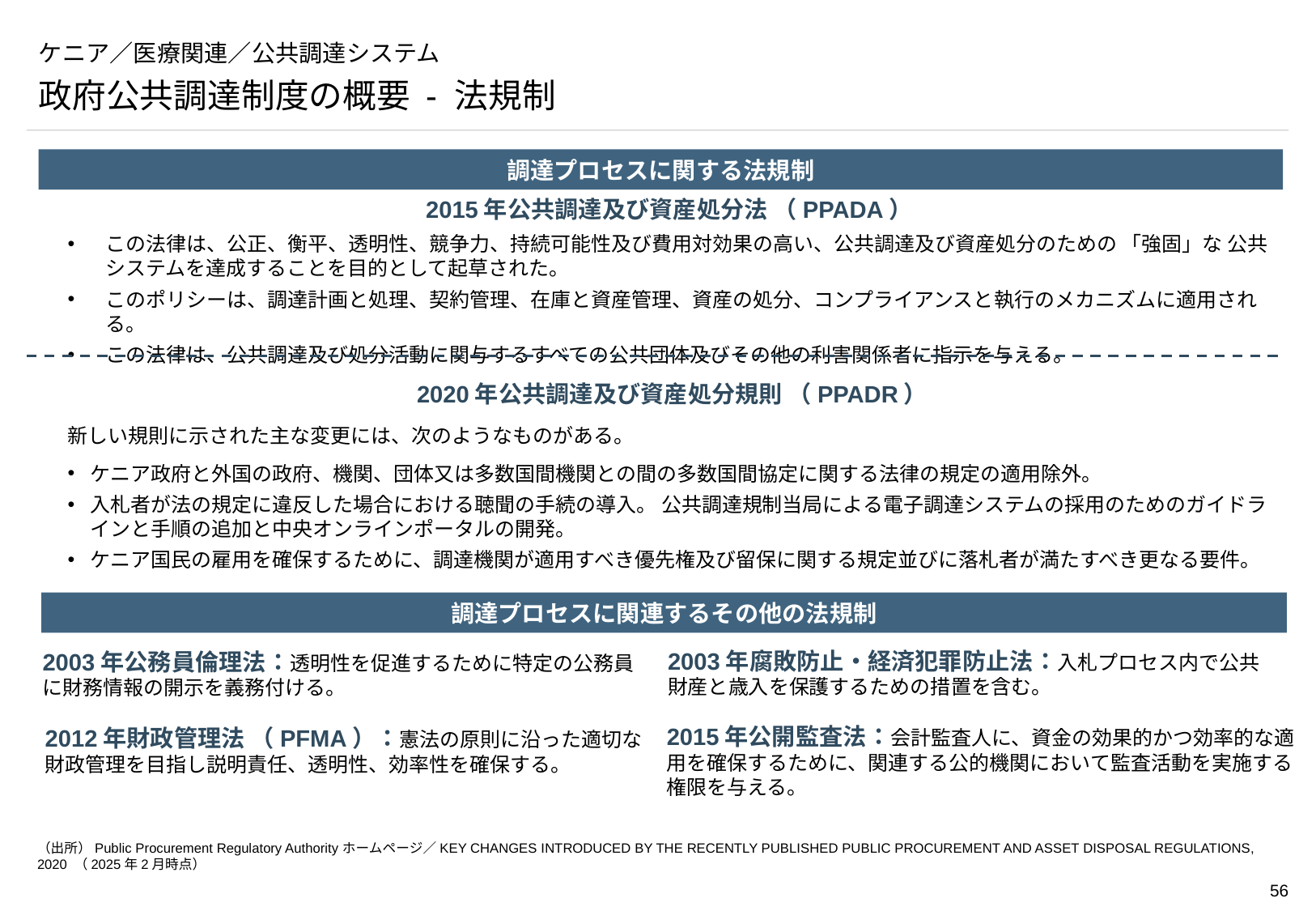

# ケニア／医療関連／公共調達システム
政府公共調達制度の概要 - 法規制
調達プロセスに関する法規制
2015年公共調達及び資産処分法 （PPADA）
この法律は、公正、衡平、透明性、競争力、持続可能性及び費用対効果の高い、公共調達及び資産処分のための 「強固」な 公共システムを達成することを目的として起草された。
このポリシーは、調達計画と処理、契約管理、在庫と資産管理、資産の処分、コンプライアンスと執行のメカニズムに適用される。
この法律は、公共調達及び処分活動に関与するすべての公共団体及びその他の利害関係者に指示を与える。
2020年公共調達及び資産処分規則 （PPADR）
新しい規則に示された主な変更には、次のようなものがある。
ケニア政府と外国の政府、機関、団体又は多数国間機関との間の多数国間協定に関する法律の規定の適用除外。
入札者が法の規定に違反した場合における聴聞の手続の導入。 公共調達規制当局による電子調達システムの採用のためのガイドラインと手順の追加と中央オンラインポータルの開発。
ケニア国民の雇用を確保するために、調達機関が適用すべき優先権及び留保に関する規定並びに落札者が満たすべき更なる要件。
調達プロセスに関連するその他の法規制
2003年腐敗防止・経済犯罪防止法：入札プロセス内で公共財産と歳入を保護するための措置を含む。
2003年公務員倫理法：透明性を促進するために特定の公務員に財務情報の開示を義務付ける。
2015年公開監査法：会計監査人に、資金の効果的かつ効率的な適用を確保するために、関連する公的機関において監査活動を実施する権限を与える。
2012年財政管理法 （PFMA）：憲法の原則に沿った適切な財政管理を目指し説明責任、透明性、効率性を確保する。
（出所）Public Procurement Regulatory Authorityホームページ／KEY CHANGES INTRODUCED BY THE RECENTLY PUBLISHED PUBLIC PROCUREMENT AND ASSET DISPOSAL REGULATIONS, 2020 （2025年2月時点）